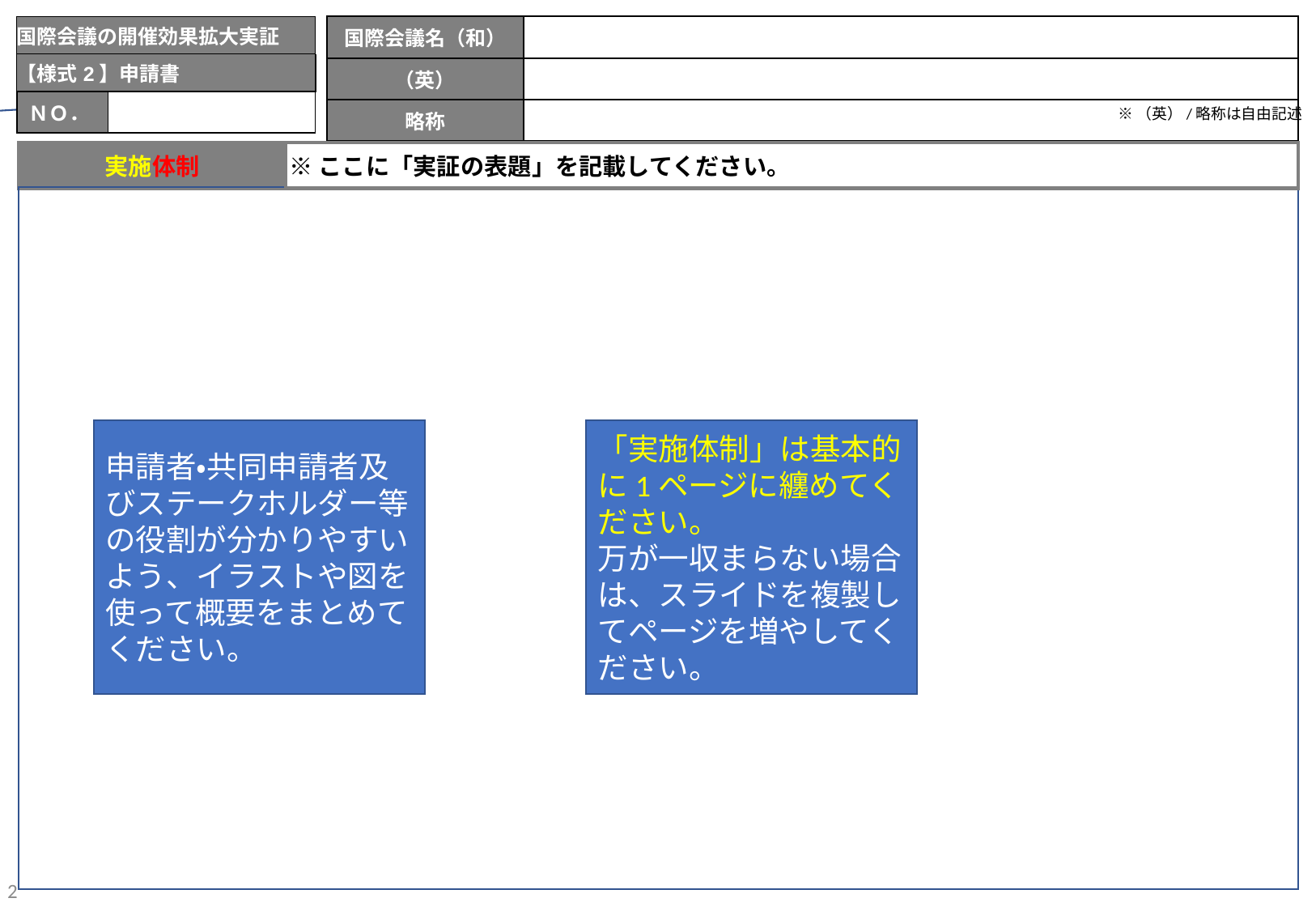

| 国際会議の開催効果拡大実証 |
| --- |
| 【様式2】申請書 |
| 国際会議名（和） |  |
| --- | --- |
| （英） |  |
| 略称 |  |
申請書　変更届
ＮＯ.
事務局記入欄
| ＮＯ． |  |
| --- | --- |
※（英）/略称は自由記述
実施体制
※ここに「実証の表題」を記載してください。

「実証の標題」は、「申請書1」の
「取組」シートのものと同じにしてください
申請者・共同申請者及びステークホルダー等の役割が分かりやすいよう、イラストや図を使って概要をまとめてください。
「実施体制」は基本的に1ページに纏めてください。
万が一収まらない場合は、スライドを複製してページを増やしてください。
2